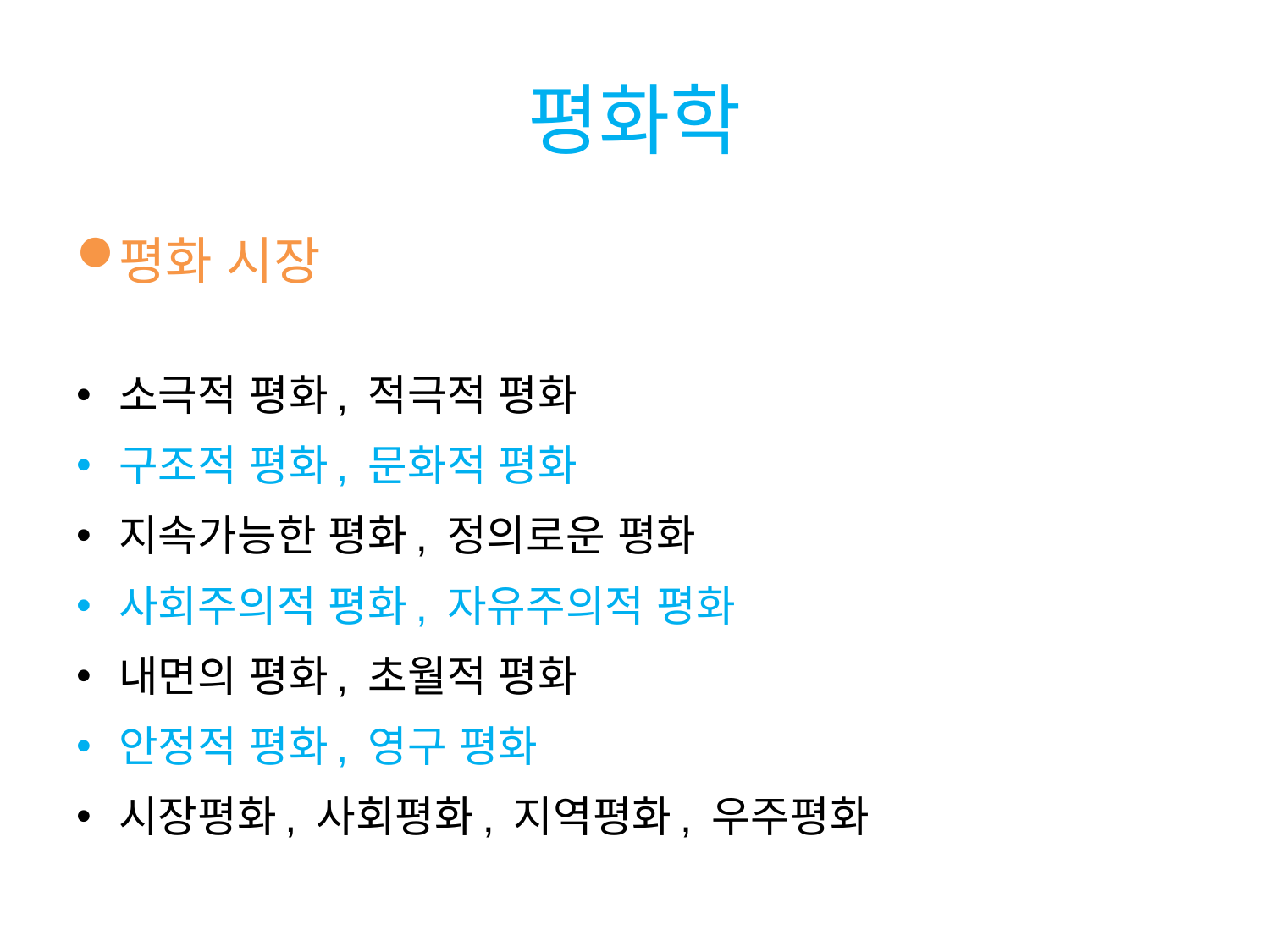

# 평화학
평화 시장

소극적 평화, 적극적 평화
구조적 평화, 문화적 평화
지속가능한 평화, 정의로운 평화
사회주의적 평화, 자유주의적 평화
내면의 평화, 초월적 평화
안정적 평화, 영구 평화
시장평화, 사회평화, 지역평화, 우주평화